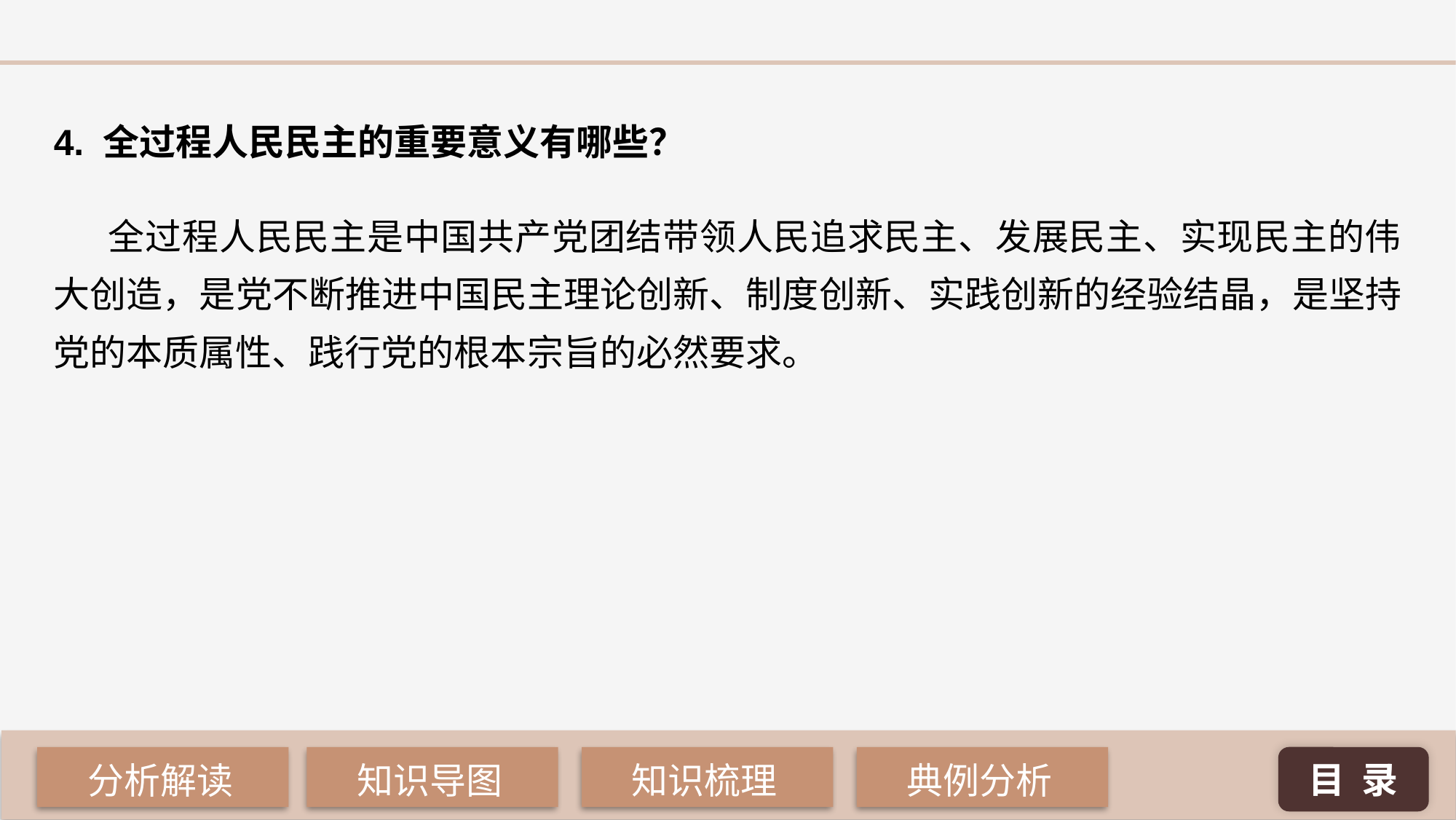

4. 全过程人民民主的重要意义有哪些？
全过程人民民主是中国共产党团结带领人民追求民主、发展民主、实现民主的伟大创造，是党不断推进中国民主理论创新、制度创新、实践创新的经验结晶，是坚持党的本质属性、践行党的根本宗旨的必然要求。